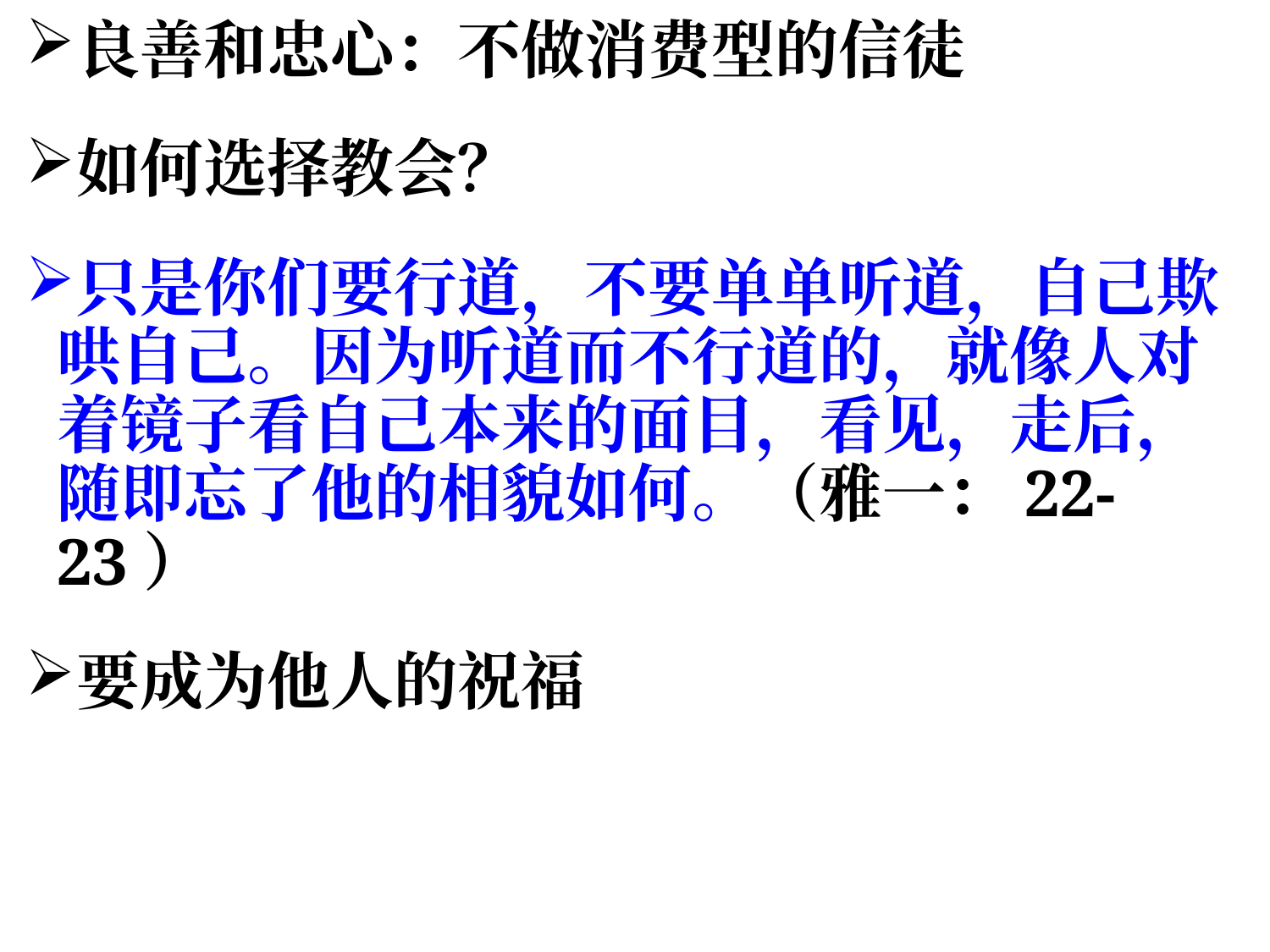

良善和忠心：不做消费型的信徒

如何选择教会？

只是你们要行道，不要单单听道，自己欺哄自己。因为听道而不行道的，就像人对着镜子看自己本来的面目，看见，走后，随即忘了他的相貌如何。（雅一：22-23）

要成为他人的祝福